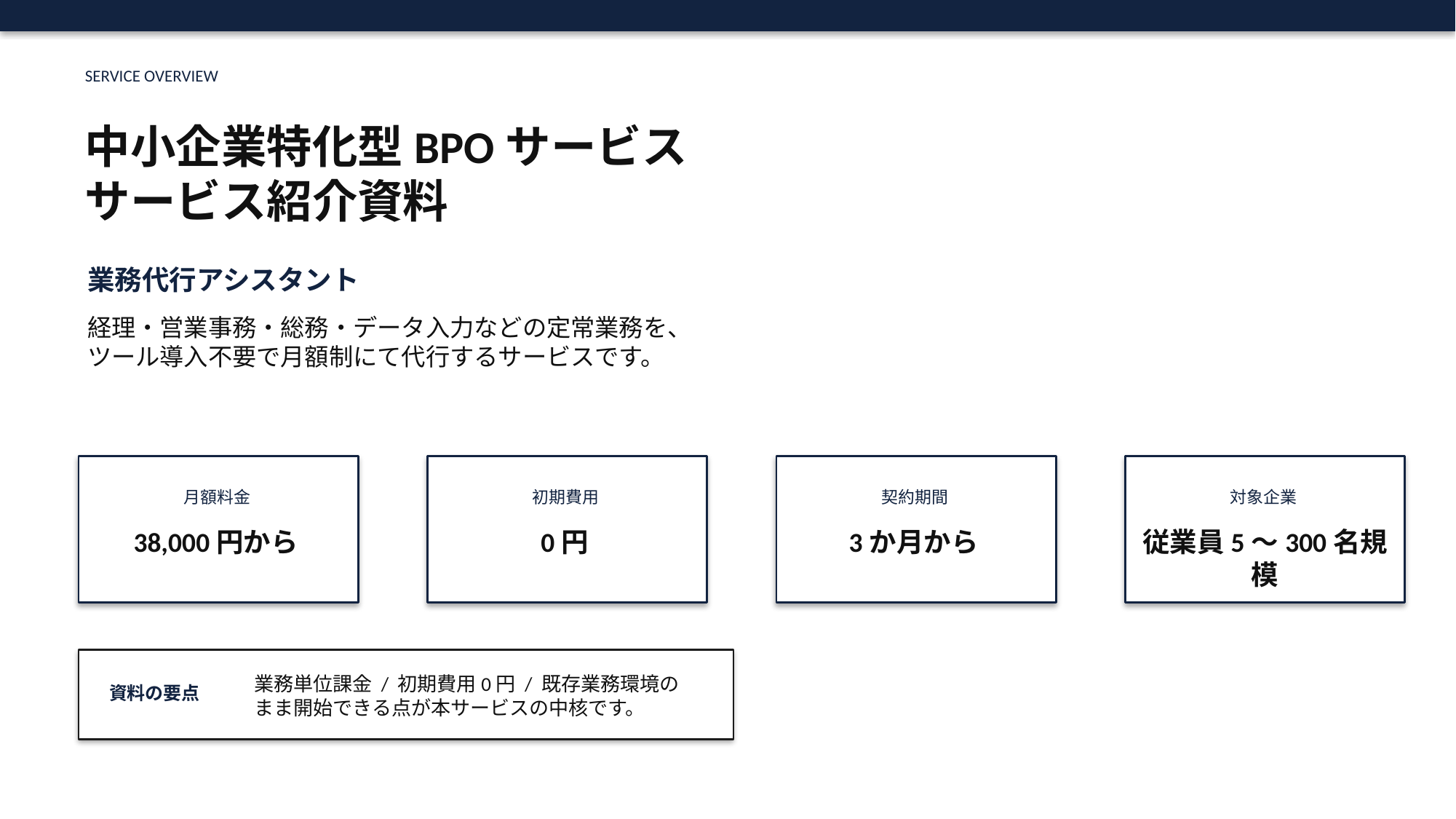

SERVICE OVERVIEW
中小企業特化型BPOサービス
サービス紹介資料
業務代行アシスタント
経理・営業事務・総務・データ入力などの定常業務を、
ツール導入不要で月額制にて代行するサービスです。

月額料金
初期費用
契約期間
対象企業
38,000円から
0円
3か月から
従業員5〜300名規模

業務単位課金 / 初期費用0円 / 既存業務環境のまま開始できる点が本サービスの中核です。
資料の要点